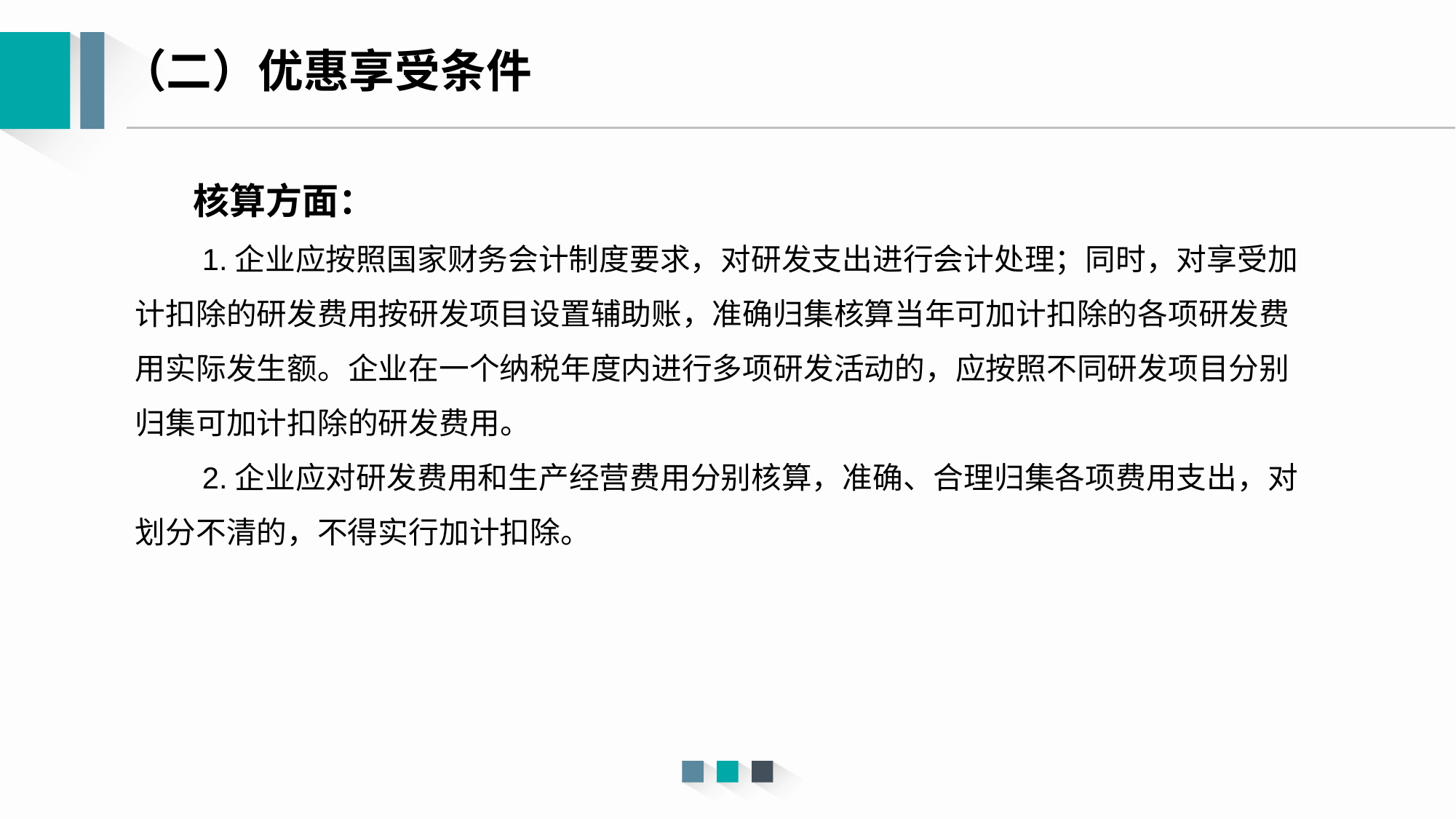

（二）优惠享受条件
      核算方面：
        1.企业应按照国家财务会计制度要求，对研发支出进行会计处理；同时，对享受加计扣除的研发费用按研发项目设置辅助账，准确归集核算当年可加计扣除的各项研发费用实际发生额。企业在一个纳税年度内进行多项研发活动的，应按照不同研发项目分别归集可加计扣除的研发费用。
        2.企业应对研发费用和生产经营费用分别核算，准确、合理归集各项费用支出，对划分不清的，不得实行加计扣除。